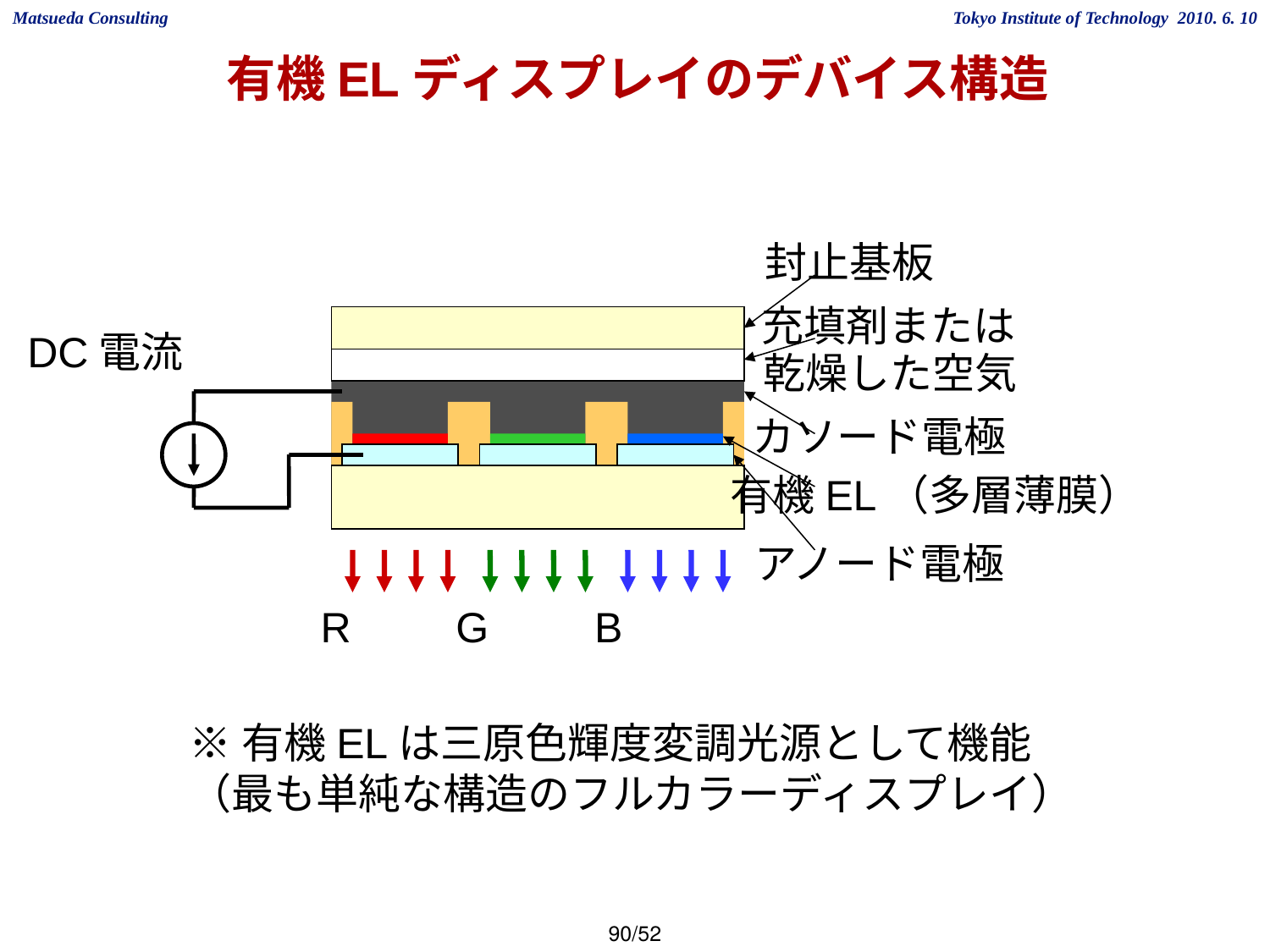

有機ELディスプレイのデバイス構造
封止基板

充填剤または
DC電流

乾燥した空気

カソード電極

有機EL（多層薄膜）

アノード電極

R
G
B
※有機ELは三原色輝度変調光源として機能
（最も単純な構造のフルカラーディスプレイ）